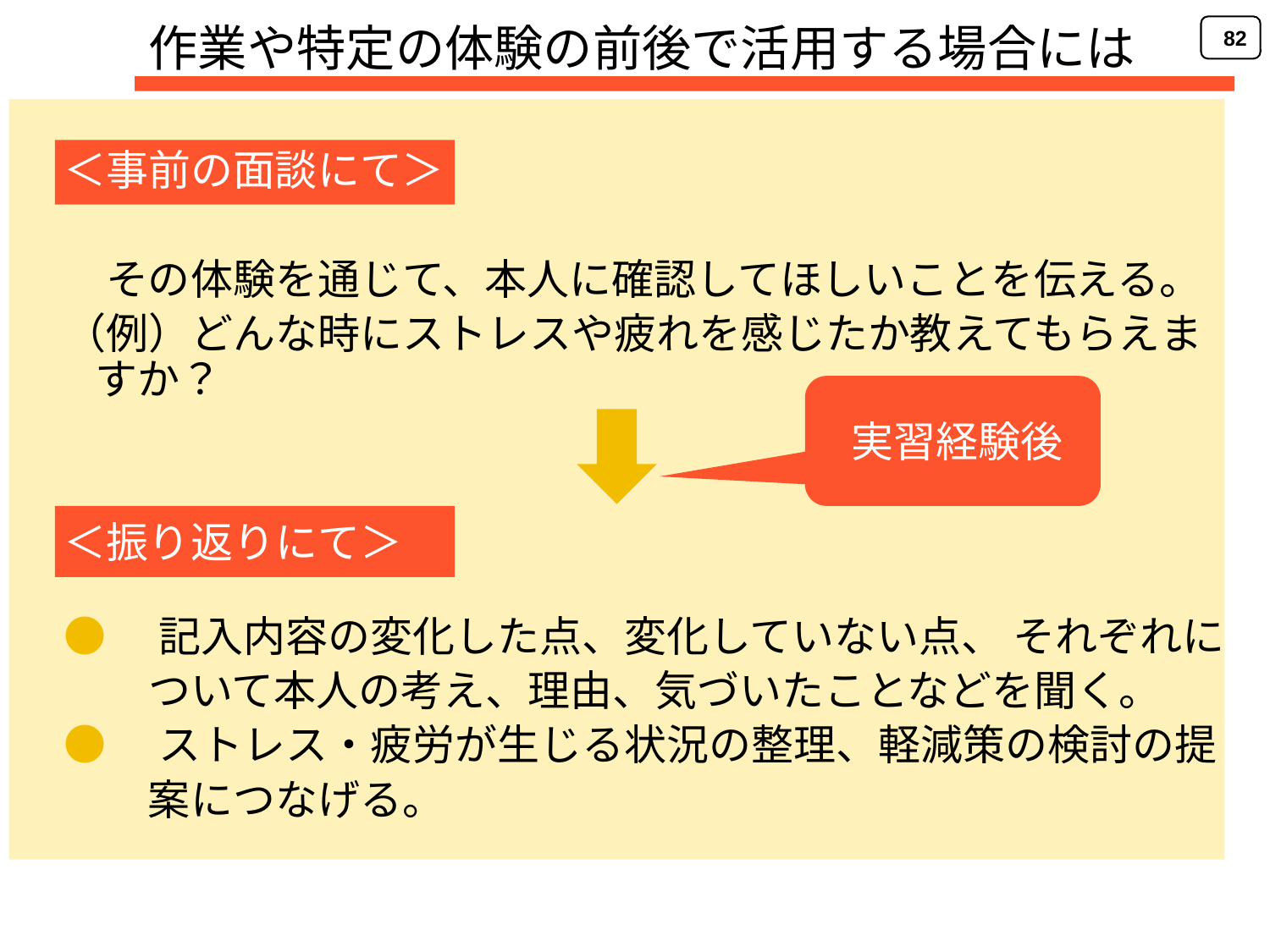

# 作業や特定の体験の前後で活用する場合には
82

＜事前の面談にて＞

　その体験を通じて、本人に確認してほしいことを伝える。
（例）どんな時にストレスや疲れを感じたか教えてもらえますか？

＜振り返りにて＞

●　記入内容の変化した点、変化していない点、 それぞれに
　　ついて本人の考え、理由、気づいたことなどを聞く。
●　ストレス・疲労が生じる状況の整理、軽減策の検討の提
　　案につなげる。

実習経験後